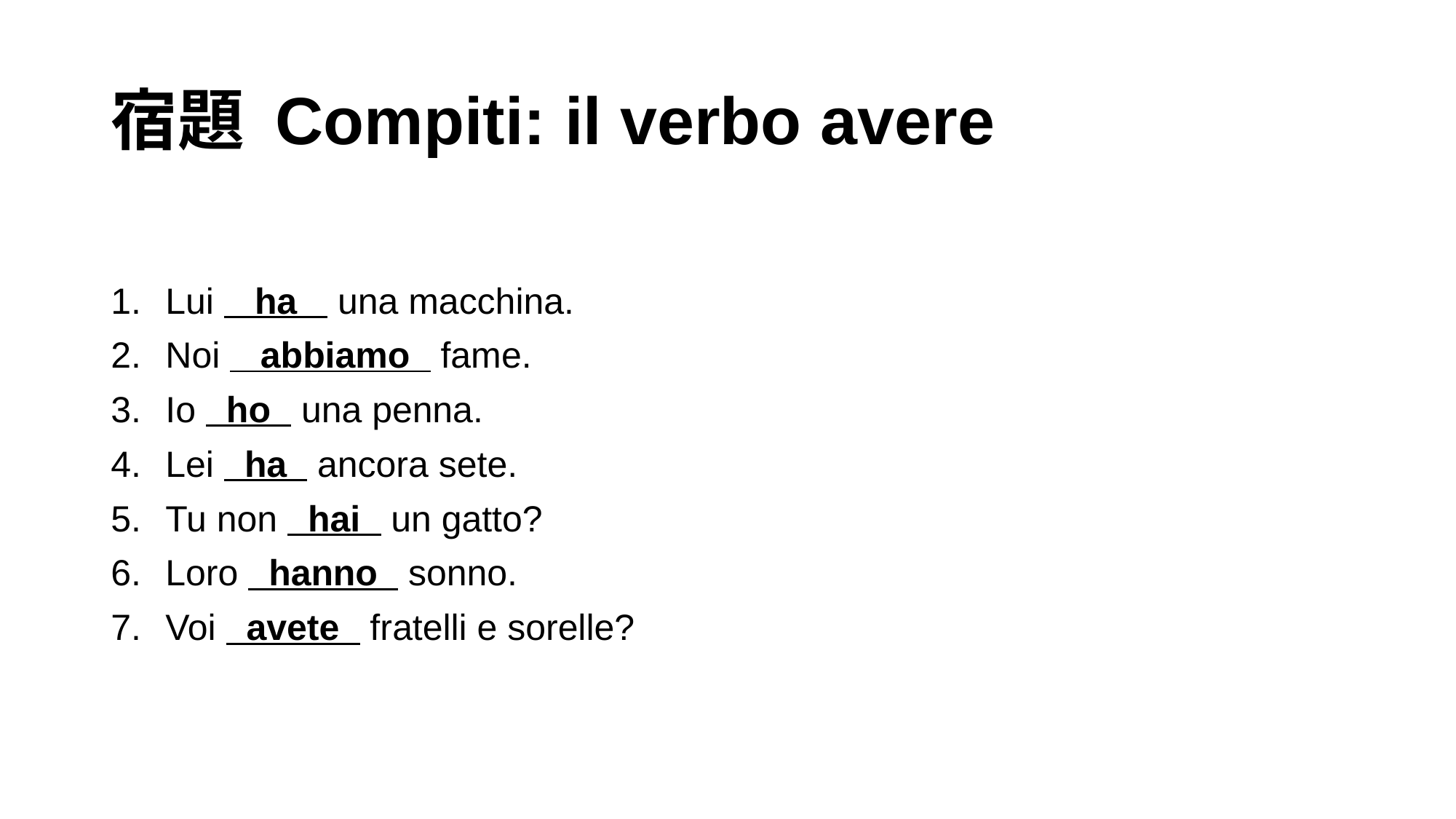

# 宿題 Compiti: il verbo avere

Lui    ha    una macchina.
Noi    abbiamo   fame.
Io   ho   una penna.
Lei   ha   ancora sete.
Tu non   hai   un gatto?
Loro   hanno   sonno.
Voi   avete   fratelli e sorelle?